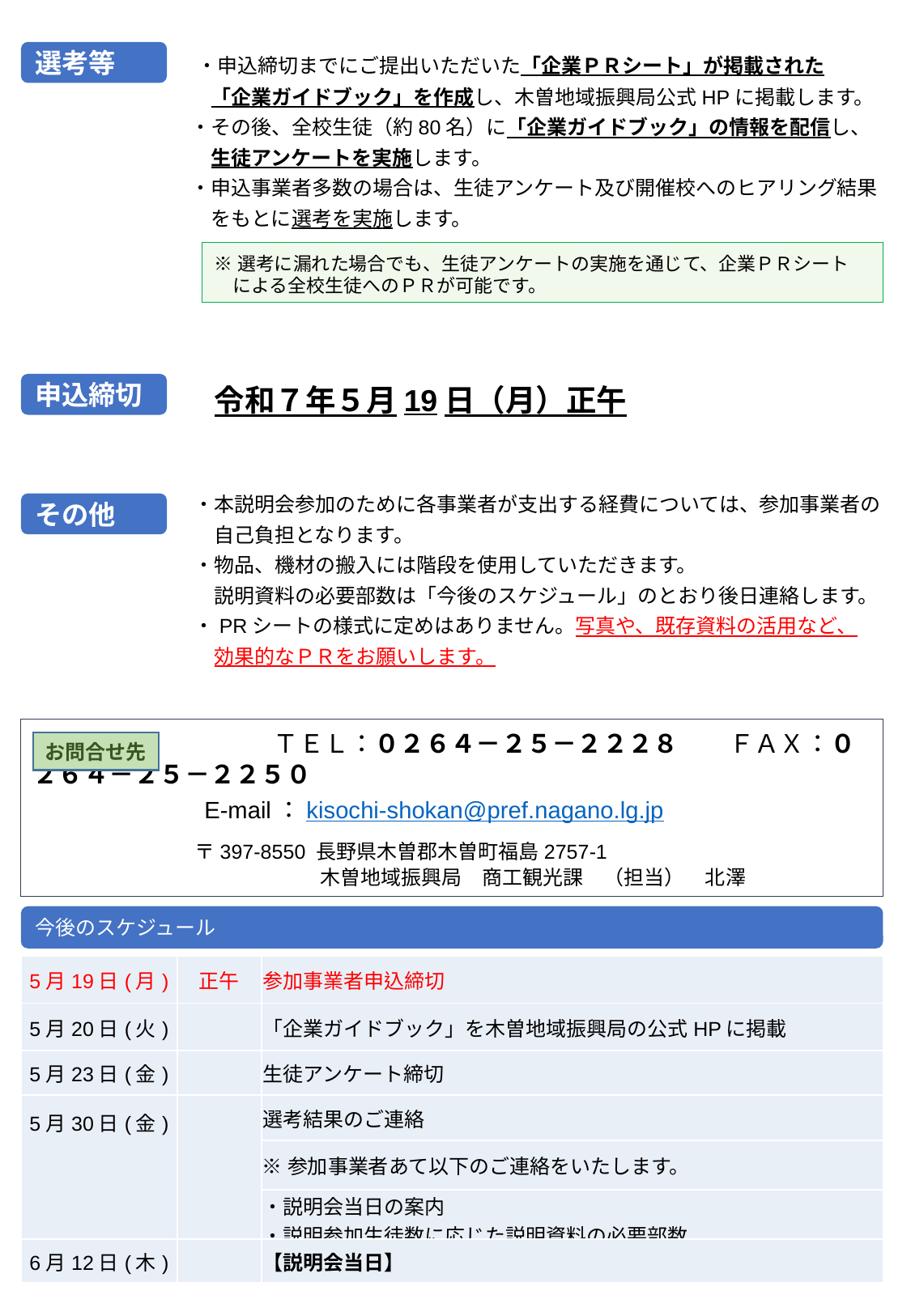

選考等
　・申込締切までにご提出いただいた「企業ＰＲシート」が掲載された
　　「企業ガイドブック」を作成し、木曽地域振興局公式HPに掲載します。
　・その後、全校生徒（約80名）に「企業ガイドブック」の情報を配信し、
　　生徒アンケートを実施します。
　・申込事業者多数の場合は、生徒アンケート及び開催校へのヒアリング結果
　　をもとに選考を実施します。
※選考に漏れた場合でも、生徒アンケートの実施を通じて、企業ＰＲシート
　による全校生徒へのＰＲが可能です。
申込締切
令和７年５月19日（月）正午
・本説明会参加のために各事業者が支出する経費については、参加事業者の
　自己負担となります。
・物品、機材の搬入には階段を使用していただきます。
　説明資料の必要部数は「今後のスケジュール」のとおり後日連絡します。
・PRシートの様式に定めはありません。写真や、既存資料の活用など、
　効果的なＰＲをお願いします。
その他
　　　　　　　　　ＴＥＬ：０２６４－２５－２２２８　　ＦＡＸ：０２６４－２５－２２５０

　　　　　　　E-mail：kisochi-shokan@pref.nagano.lg.jp

　　　　　　　　〒397-8550 長野県木曽郡木曽町福島2757-1
　　　　　　　　　　　　　　 木曽地域振興局　商工観光課　（担当）　北澤
お問合せ先
今後のスケジュール
| 5月19日(月) | 正午 | 参加事業者申込締切 |
| --- | --- | --- |
| 5月20日(火) |  | 「企業ガイドブック」を木曽地域振興局の公式HPに掲載 |
| 5月23日(金) |  | 生徒アンケート締切 |
| 5月30日(金) |  | 選考結果のご連絡 |
|  |  | ※参加事業者あて以下のご連絡をいたします。 |
|  |  | ・説明会当日の案内 ・説明参加生徒数に応じた説明資料の必要部数 |
| 6月12日(木) |  | 【説明会当日】 |